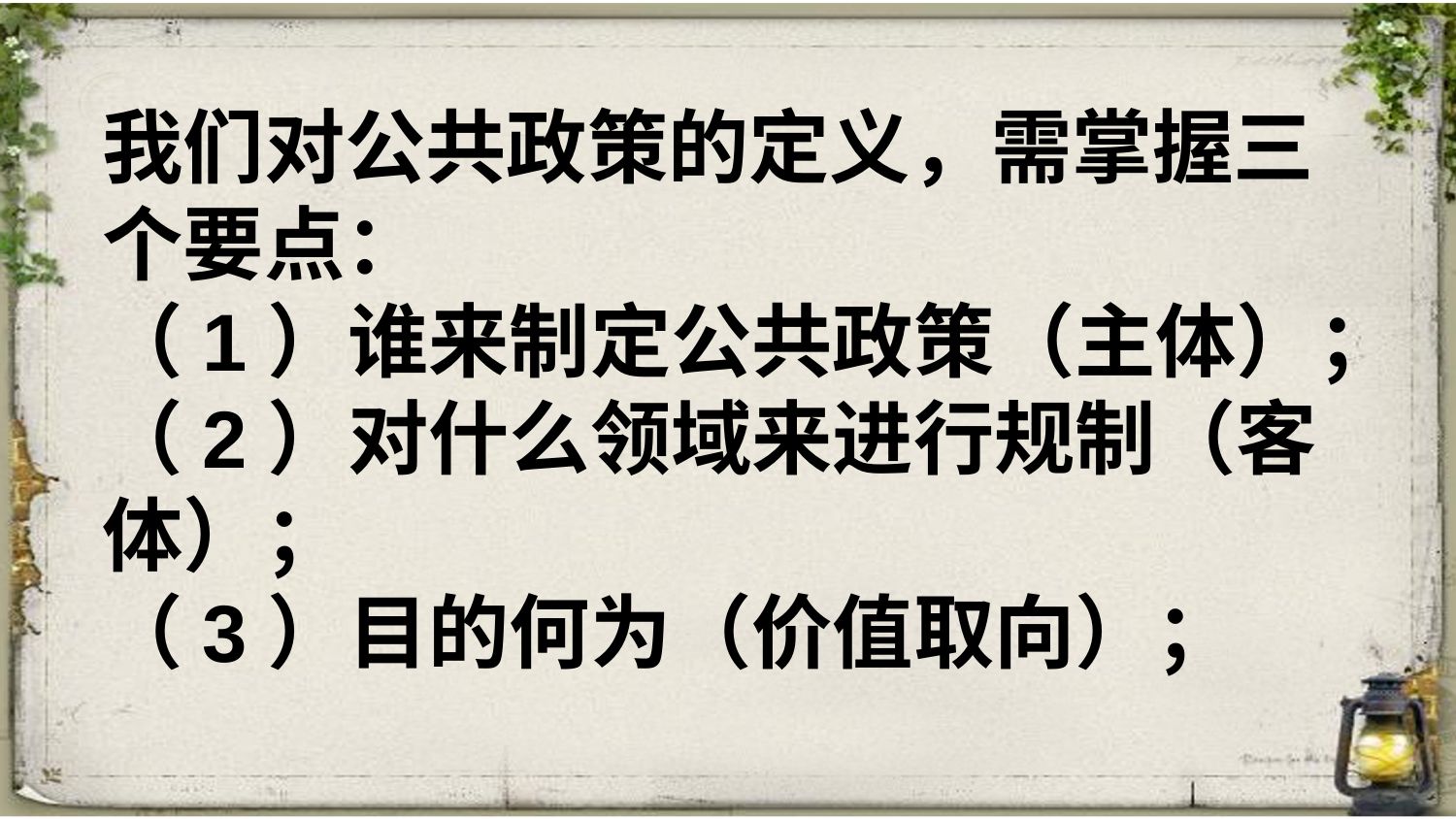

我们对公共政策的定义，需掌握三个要点：
（1）谁来制定公共政策（主体）；
（2）对什么领域来进行规制（客体）；
（3）目的何为（价值取向）；